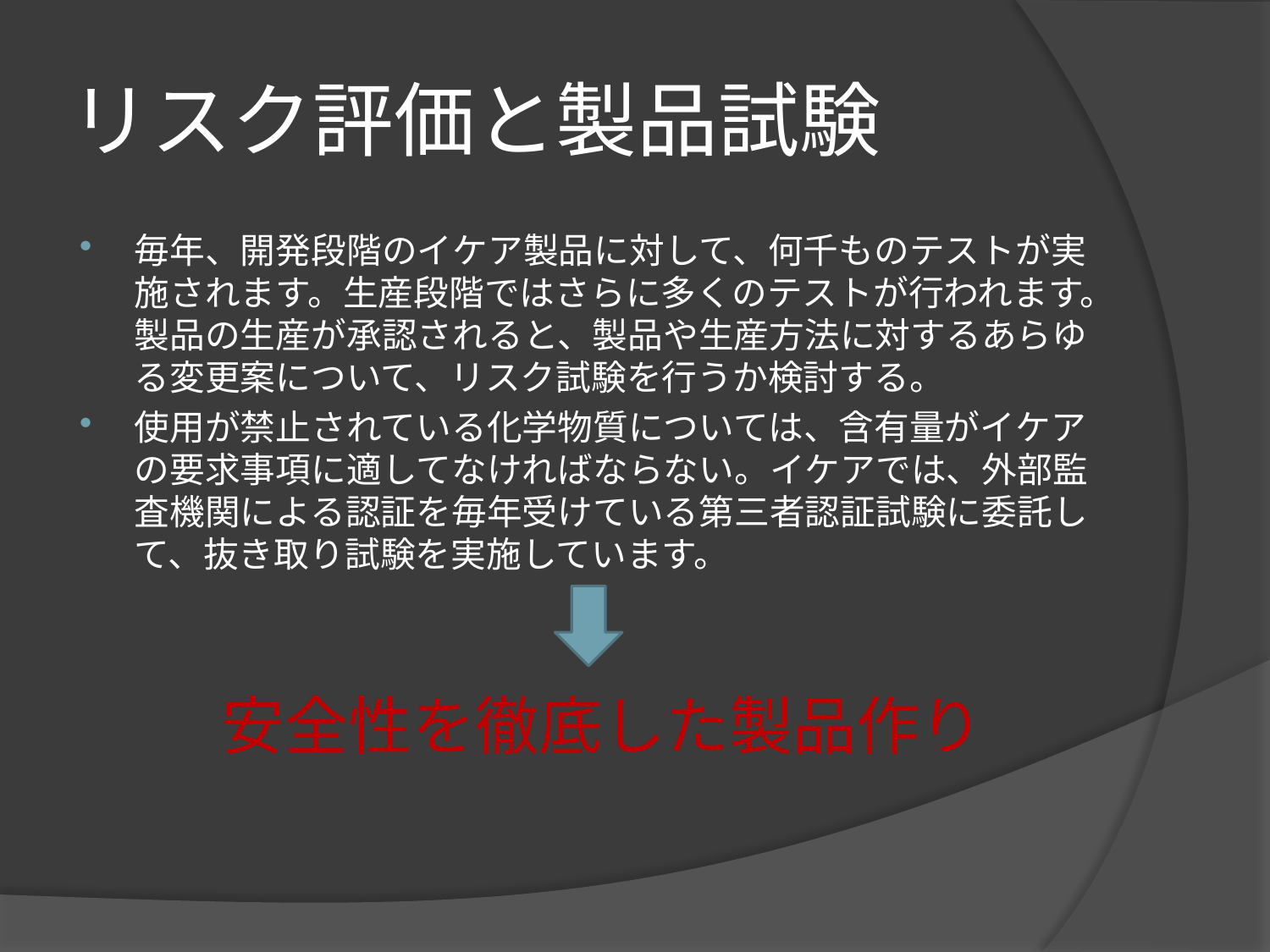

# リスク評価と製品試験
毎年、開発段階のイケア製品に対して、何千ものテストが実施されます。生産段階ではさらに多くのテストが行われます。製品の生産が承認されると、製品や生産方法に対するあらゆる変更案について、リスク試験を行うか検討する。
使用が禁止されている化学物質については、含有量がイケアの要求事項に適してなければならない。イケアでは、外部監査機関による認証を毎年受けている第三者認証試験に委託して、抜き取り試験を実施しています。

　安全性を徹底した製品作り